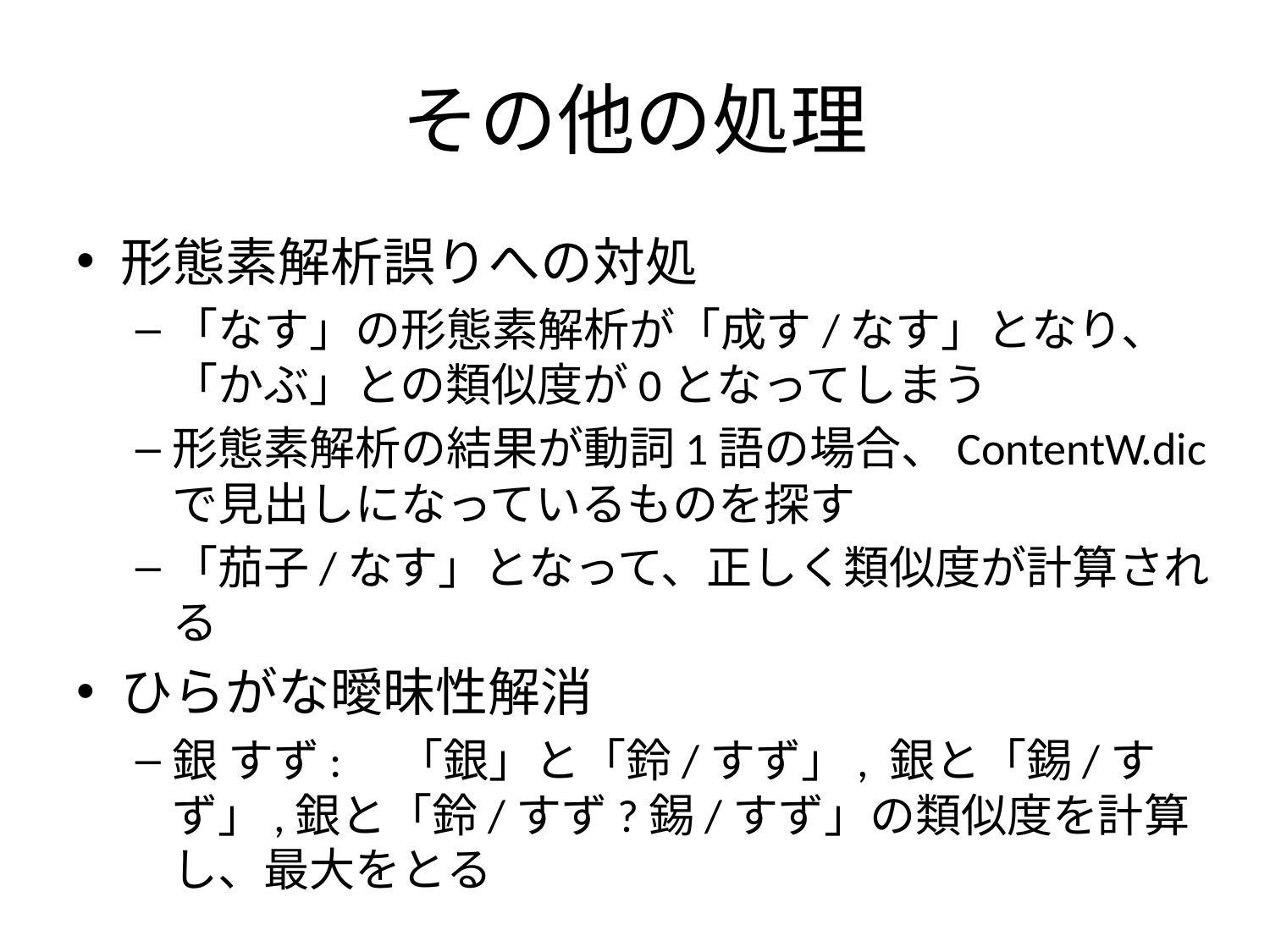

# その他の処理
形態素解析誤りへの対処
「なす」の形態素解析が「成す/なす」となり、「かぶ」との類似度が0となってしまう
形態素解析の結果が動詞1語の場合、ContentW.dicで見出しになっているものを探す
「茄子/なす」となって、正しく類似度が計算される
ひらがな曖昧性解消
銀 すず:　「銀」と「鈴/すず」, 銀と「錫/すず」,銀と「鈴/すず?錫/すず」の類似度を計算し、最大をとる